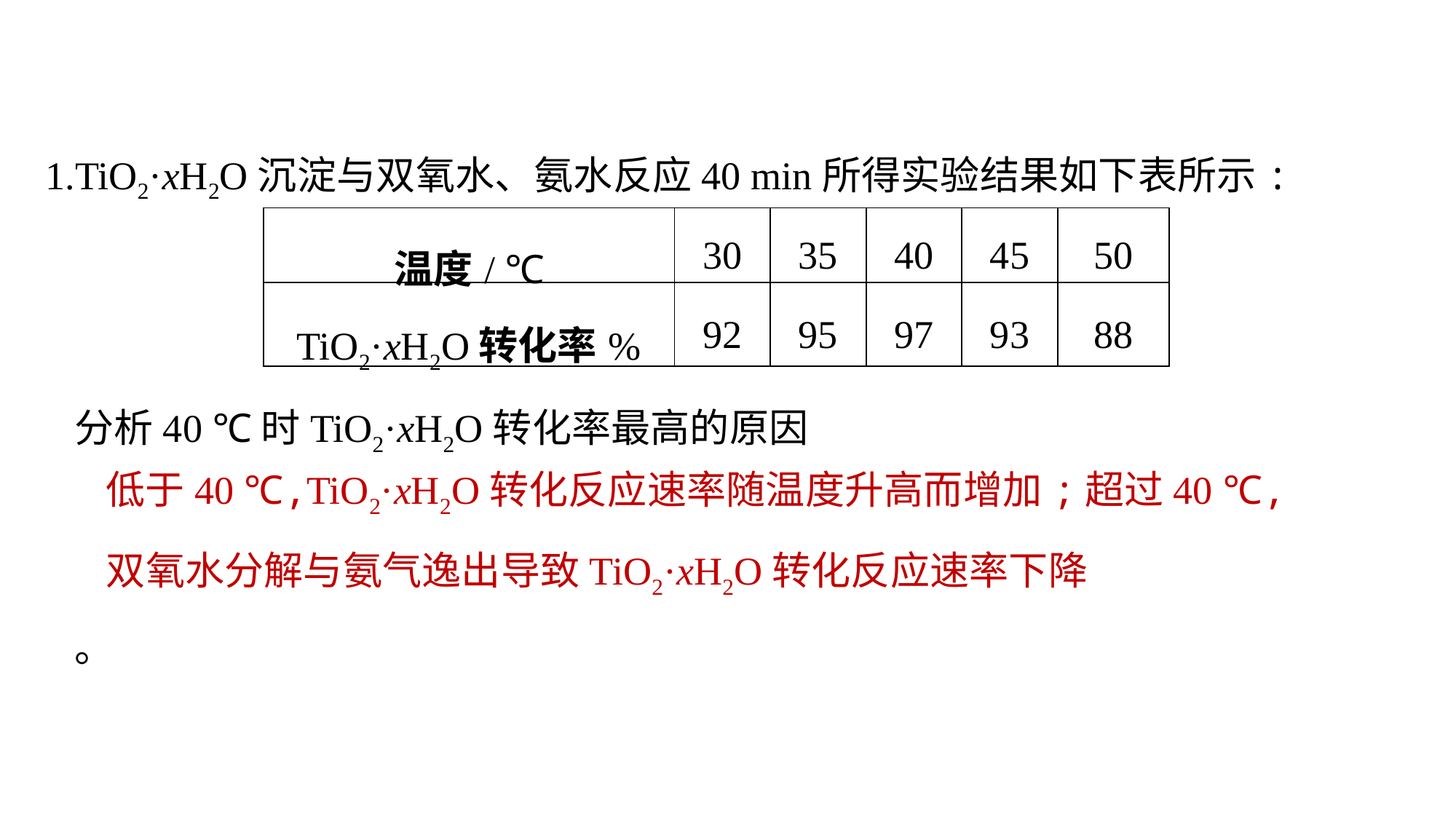

1.TiO2·xH2O沉淀与双氧水、氨水反应40 min所得实验结果如下表所示:
| 温度/ ℃ | 30 | 35 | 40 | 45 | 50 |
| --- | --- | --- | --- | --- | --- |
| TiO2·xH2O转化率% | 92 | 95 | 97 | 93 | 88 |
分析40 ℃时TiO2·xH2O转化率最高的原因
																								。
低于40 ℃,TiO2·xH2O转化反应速率随温度升高而增加;超过40 ℃,双氧水分解与氨气逸出导致TiO2·xH2O转化反应速率下降